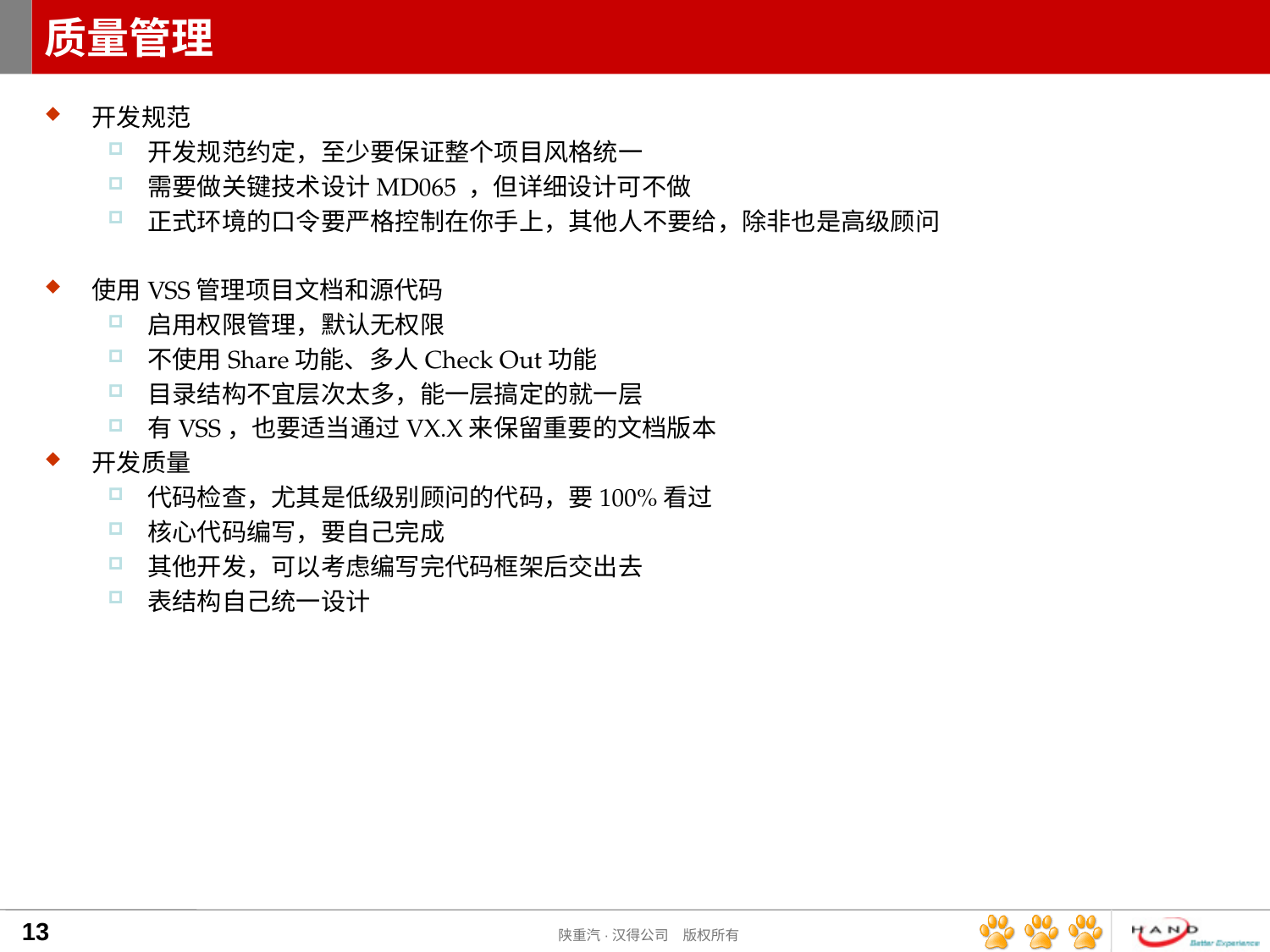

# 质量管理
开发规范
开发规范约定，至少要保证整个项目风格统一
需要做关键技术设计MD065 ，但详细设计可不做
正式环境的口令要严格控制在你手上，其他人不要给，除非也是高级顾问

使用VSS管理项目文档和源代码
启用权限管理，默认无权限
不使用Share功能、多人Check Out功能
目录结构不宜层次太多，能一层搞定的就一层
有VSS，也要适当通过VX.X来保留重要的文档版本
开发质量
代码检查，尤其是低级别顾问的代码，要100%看过
核心代码编写，要自己完成
其他开发，可以考虑编写完代码框架后交出去
表结构自己统一设计

13